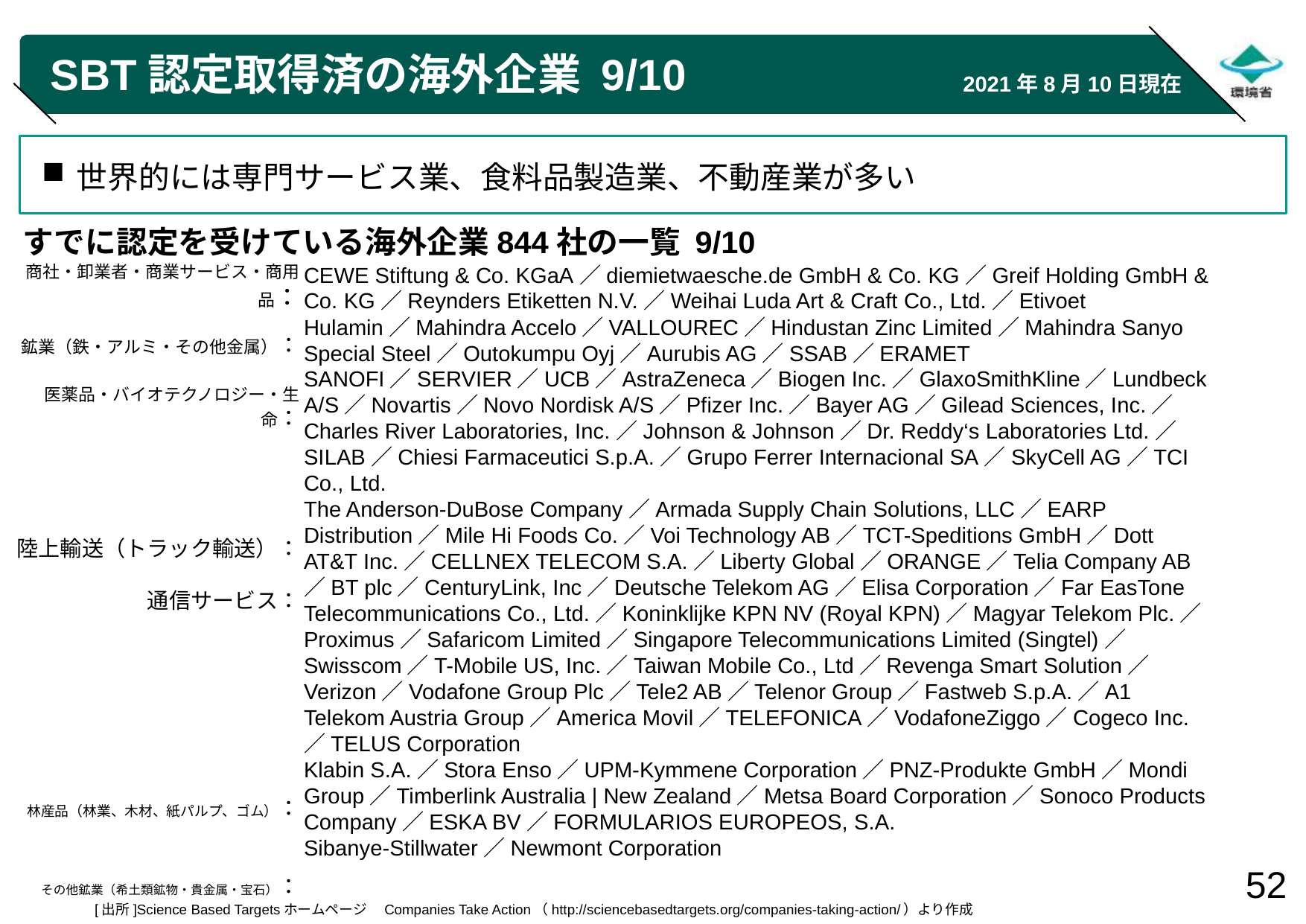

# SBT認定取得済の海外企業 9/10
2021年8月10日現在
世界的には専門サービス業、食料品製造業、不動産業が多い
すでに認定を受けている海外企業844社の一覧 9/10
商社・卸業者・商業サービス・商用品：

鉱業（鉄・アルミ・その他金属）：

医薬品・バイオテクノロジー・生命：

陸上輸送（トラック輸送）：

通信サービス：

林産品（林業、木材、紙パルプ、ゴム）：

その他鉱業（希土類鉱物・貴金属・宝石）：
CEWE Stiftung & Co. KGaA／diemietwaesche.de GmbH & Co. KG／Greif Holding GmbH & Co. KG／Reynders Etiketten N.V.／Weihai Luda Art & Craft Co., Ltd.／Etivoet
Hulamin／Mahindra Accelo／VALLOUREC／Hindustan Zinc Limited／Mahindra Sanyo Special Steel／Outokumpu Oyj／Aurubis AG／SSAB／ERAMET
SANOFI／SERVIER／UCB／AstraZeneca／Biogen Inc.／GlaxoSmithKline／Lundbeck A/S／Novartis／Novo Nordisk A/S／Pfizer Inc.／Bayer AG／Gilead Sciences, Inc.／Charles River Laboratories, Inc.／Johnson & Johnson／Dr. Reddy‘s Laboratories Ltd.／SILAB／Chiesi Farmaceutici S.p.A.／Grupo Ferrer Internacional SA／SkyCell AG／TCI Co., Ltd.
The Anderson-DuBose Company／Armada Supply Chain Solutions, LLC／EARP Distribution／Mile Hi Foods Co.／Voi Technology AB／TCT-Speditions GmbH／Dott
AT&T Inc.／CELLNEX TELECOM S.A.／Liberty Global／ORANGE／Telia Company AB／BT plc／CenturyLink, Inc／Deutsche Telekom AG／Elisa Corporation／Far EasTone Telecommunications Co., Ltd.／Koninklijke KPN NV (Royal KPN)／Magyar Telekom Plc.／Proximus／Safaricom Limited／Singapore Telecommunications Limited (Singtel)／Swisscom／T-Mobile US, Inc.／Taiwan Mobile Co., Ltd／Revenga Smart Solution／Verizon／Vodafone Group Plc／Tele2 AB／Telenor Group／Fastweb S.p.A.／A1 Telekom Austria Group／America Movil／TELEFONICA／VodafoneZiggo／Cogeco Inc.／TELUS Corporation
Klabin S.A.／Stora Enso／UPM-Kymmene Corporation／PNZ-Produkte GmbH／Mondi Group／Timberlink Australia | New Zealand／Metsa Board Corporation／Sonoco Products Company／ESKA BV／FORMULARIOS EUROPEOS, S.A.
Sibanye-Stillwater／Newmont Corporation
[出所]Science Based Targetsホームページ　Companies Take Action（http://sciencebasedtargets.org/companies-taking-action/）より作成